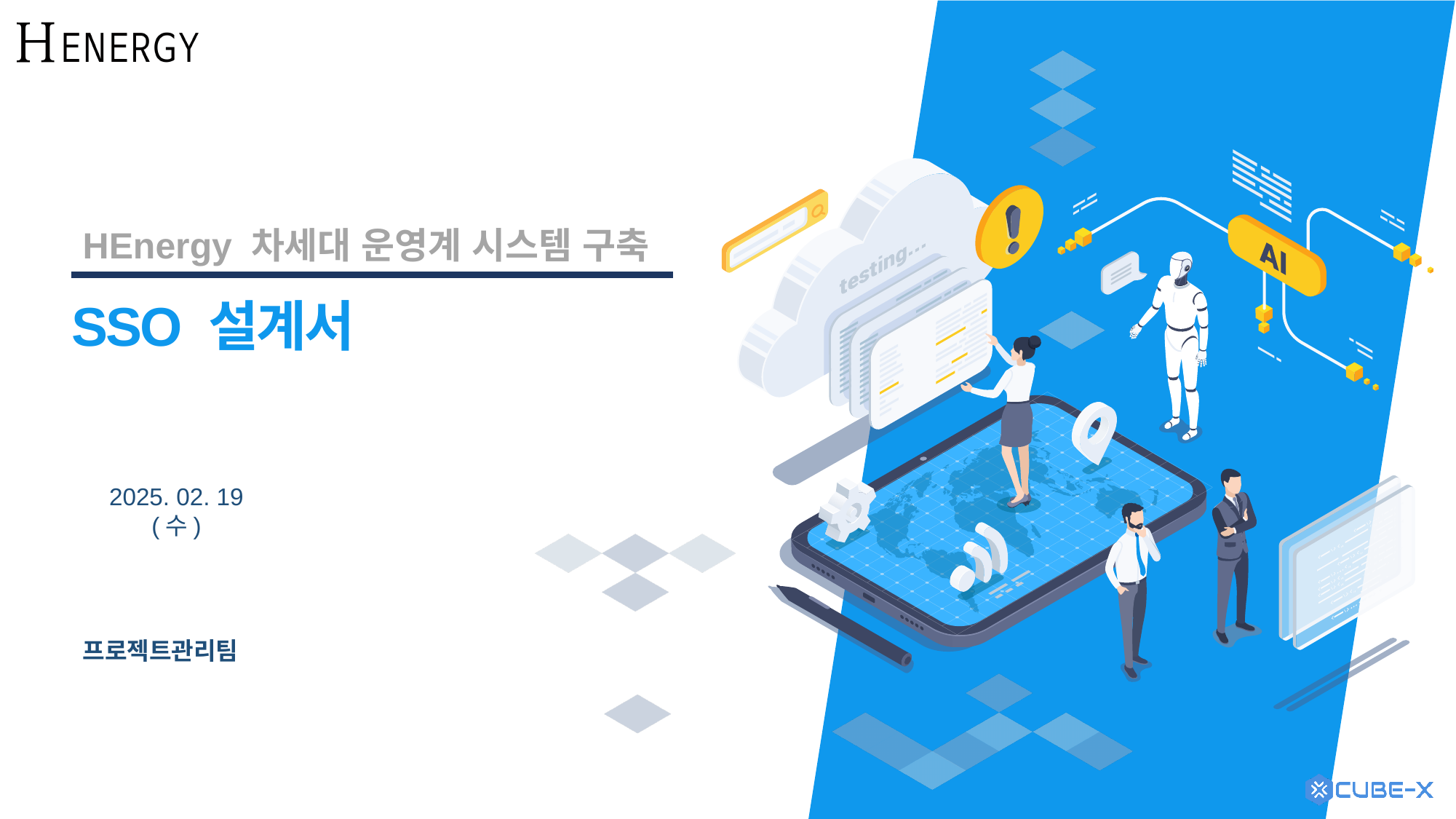

HEnergy 차세대 운영계 시스템 구축

SSO 설계서
2025. 02. 19 (수)
프로젝트관리팀